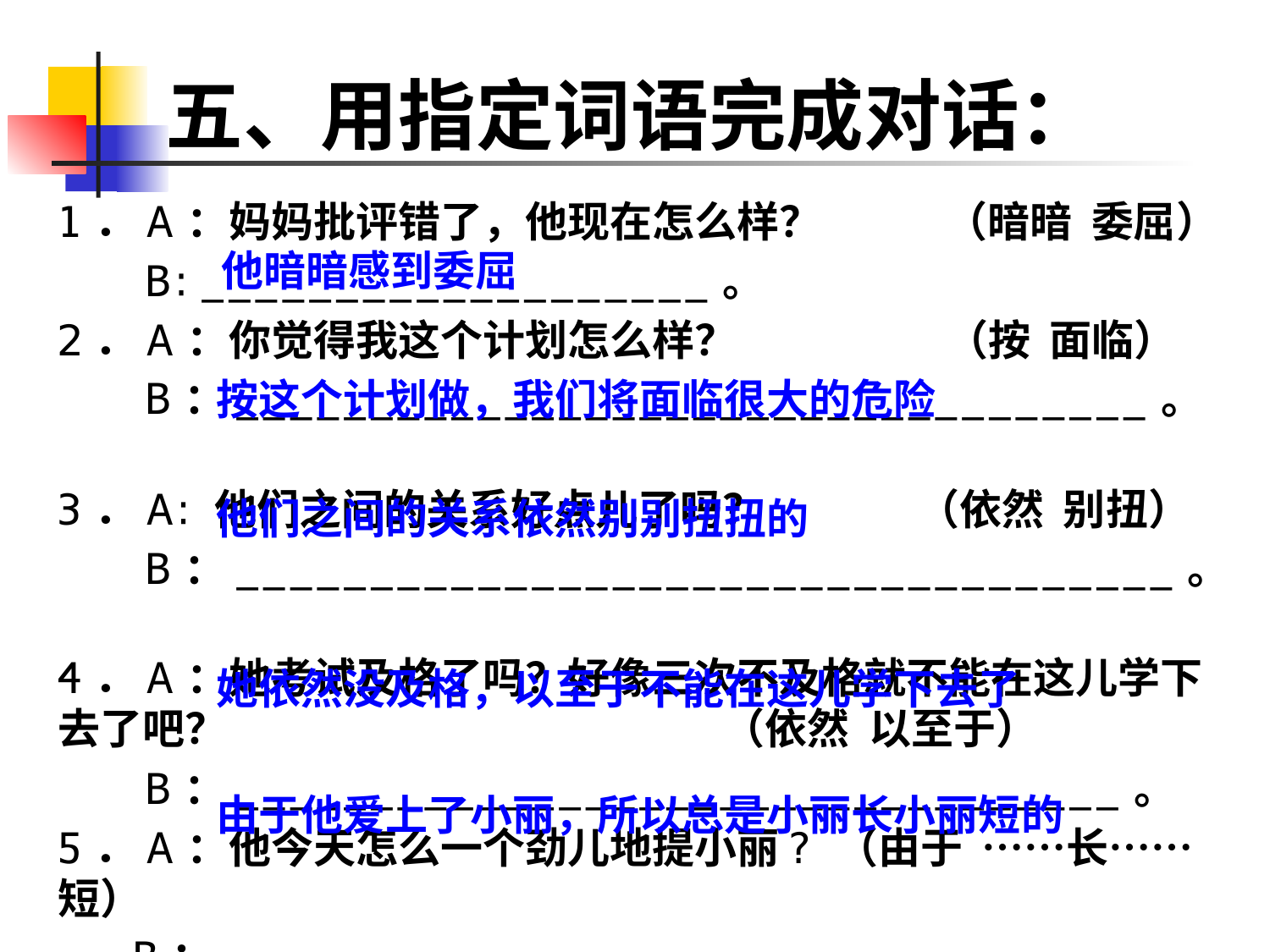

# 五、用指定词语完成对话：
1．A：妈妈批评错了，他现在怎么样？             （暗暗  委屈）
       B: ___________________。
2．A：你觉得我这个计划怎么样？                      （按  面临）
       B：__________________________________。
3．A: 他们之间的关系好点儿了吗？                （依然  别扭）
       B：___________________________________。
4．A：她考试及格了吗？好像三次不及格就不能在这儿学下去了吧？                                                    （依然  以至于）
       B：_________________________________。
5．A：他今天怎么一个劲儿地提小丽? （由于  ……长……短）
      B：________________________________。
他暗暗感到委屈
按这个计划做，我们将面临很大的危险
他们之间的关系依然别别扭扭的
她依然没及格，以至于不能在这儿学下去了
由于他爱上了小丽，所以总是小丽长小丽短的